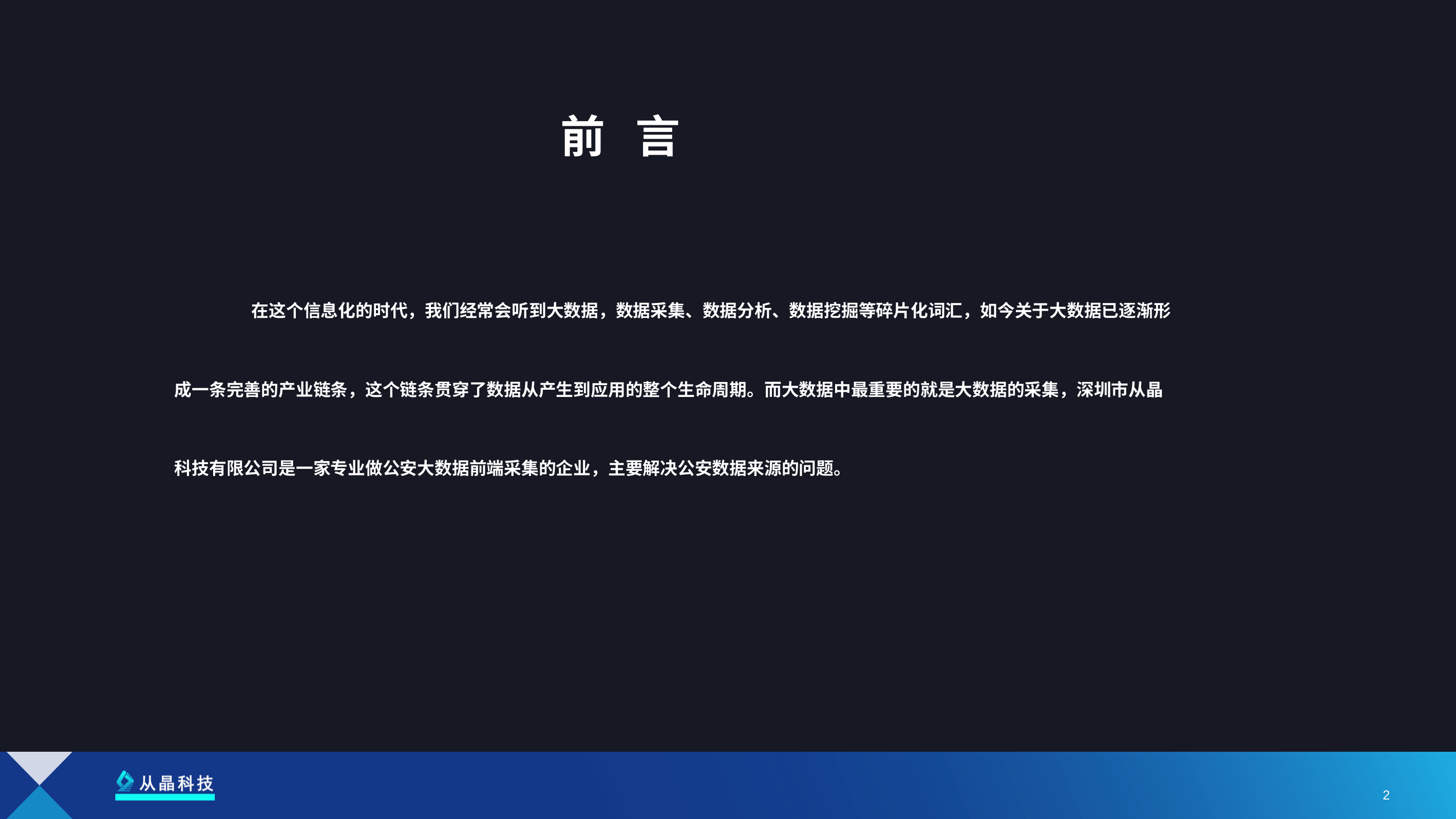

前   言
	在这个信息化的时代，我们经常会听到大数据，数据采集、数据分析、数据挖掘等碎片化词汇，如今关于大数据已逐渐形成一条完善的产业链条，这个链条贯穿了数据从产生到应用的整个生命周期。而大数据中最重要的就是大数据的采集，深圳市从晶科技有限公司是一家专业做公安大数据前端采集的企业，主要解决公安数据来源的问题。
2